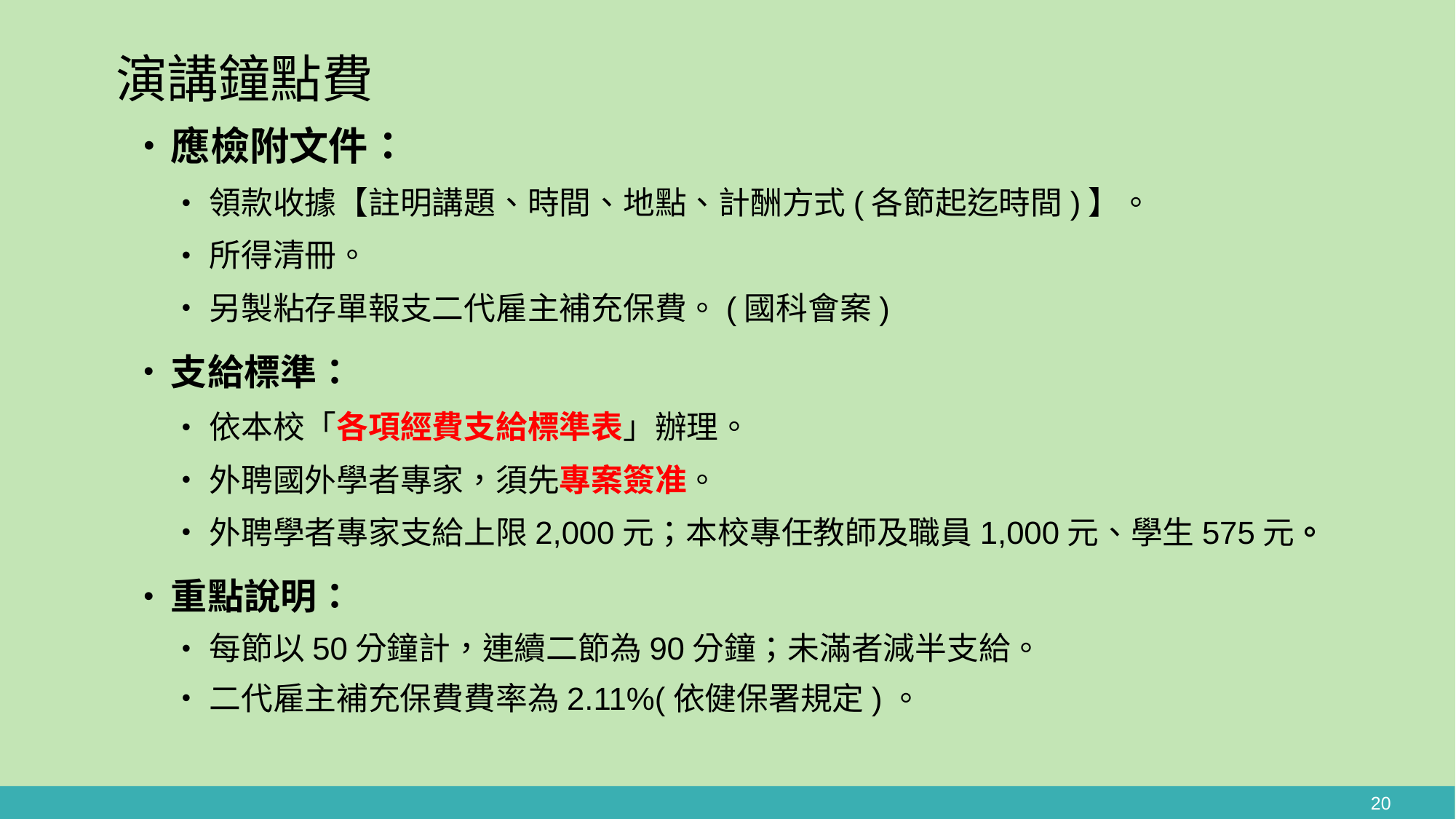

# 演講鐘點費
應檢附文件：
領款收據【註明講題、時間、地點、計酬方式(各節起迄時間)】。
所得清冊。
另製粘存單報支二代雇主補充保費。(國科會案)
支給標準：
依本校「各項經費支給標準表」辦理。
外聘國外學者專家，須先專案簽准。
外聘學者專家支給上限2,000元；本校專任教師及職員1,000元、學生575元。
重點說明：
每節以50分鐘計，連續二節為90分鐘；未滿者減半支給。
二代雇主補充保費費率為2.11%(依健保署規定)。
20